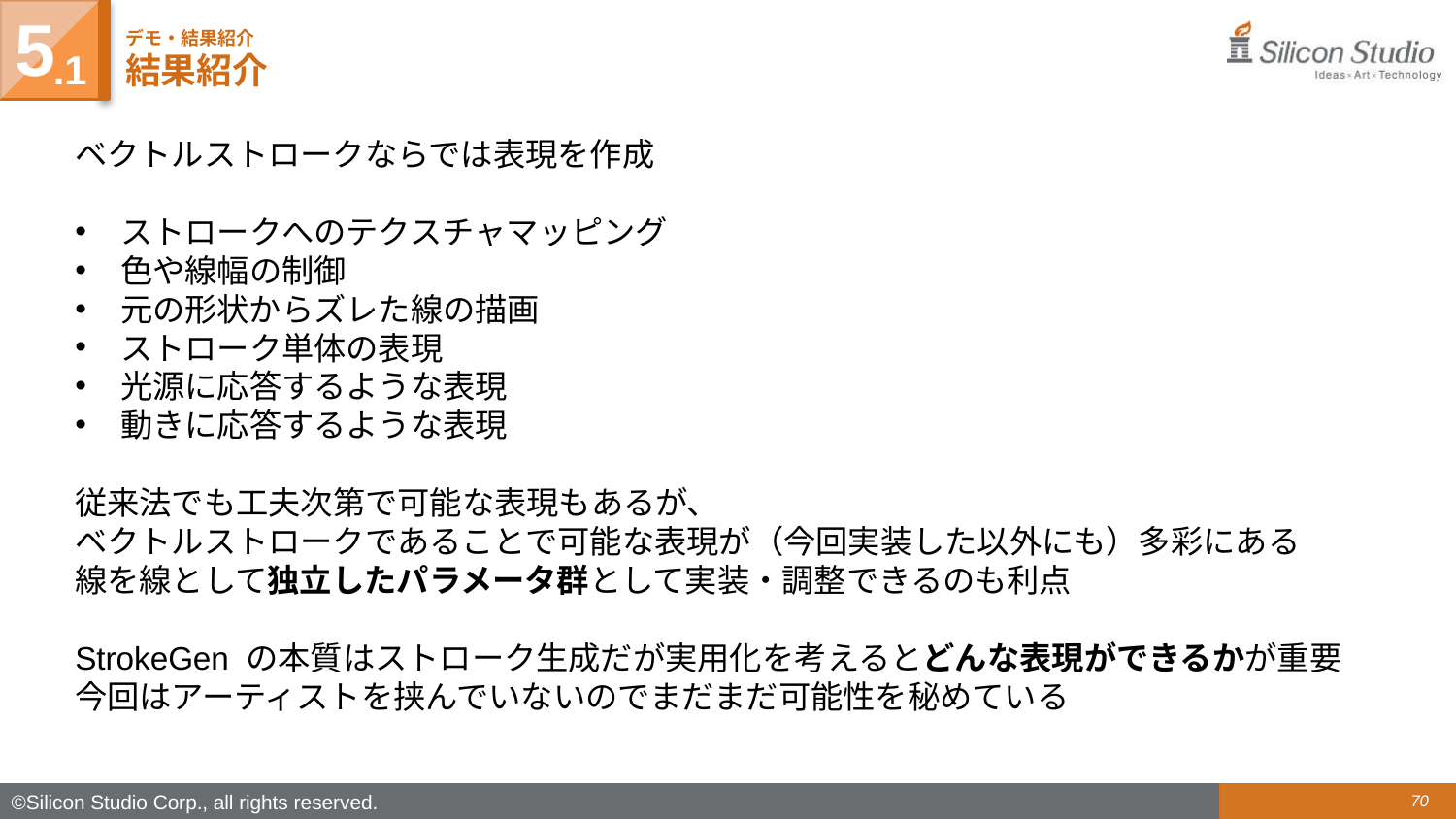

5
# デモ・結果紹介 結果紹介
.1
ベクトルストロークならでは表現を作成

ストロークへのテクスチャマッピング
色や線幅の制御
元の形状からズレた線の描画
ストローク単体の表現
光源に応答するような表現
動きに応答するような表現

従来法でも工夫次第で可能な表現もあるが、
ベクトルストロークであることで可能な表現が（今回実装した以外にも）多彩にある
線を線として独立したパラメータ群として実装・調整できるのも利点

StrokeGen の本質はストローク生成だが実用化を考えるとどんな表現ができるかが重要
今回はアーティストを挟んでいないのでまだまだ可能性を秘めている